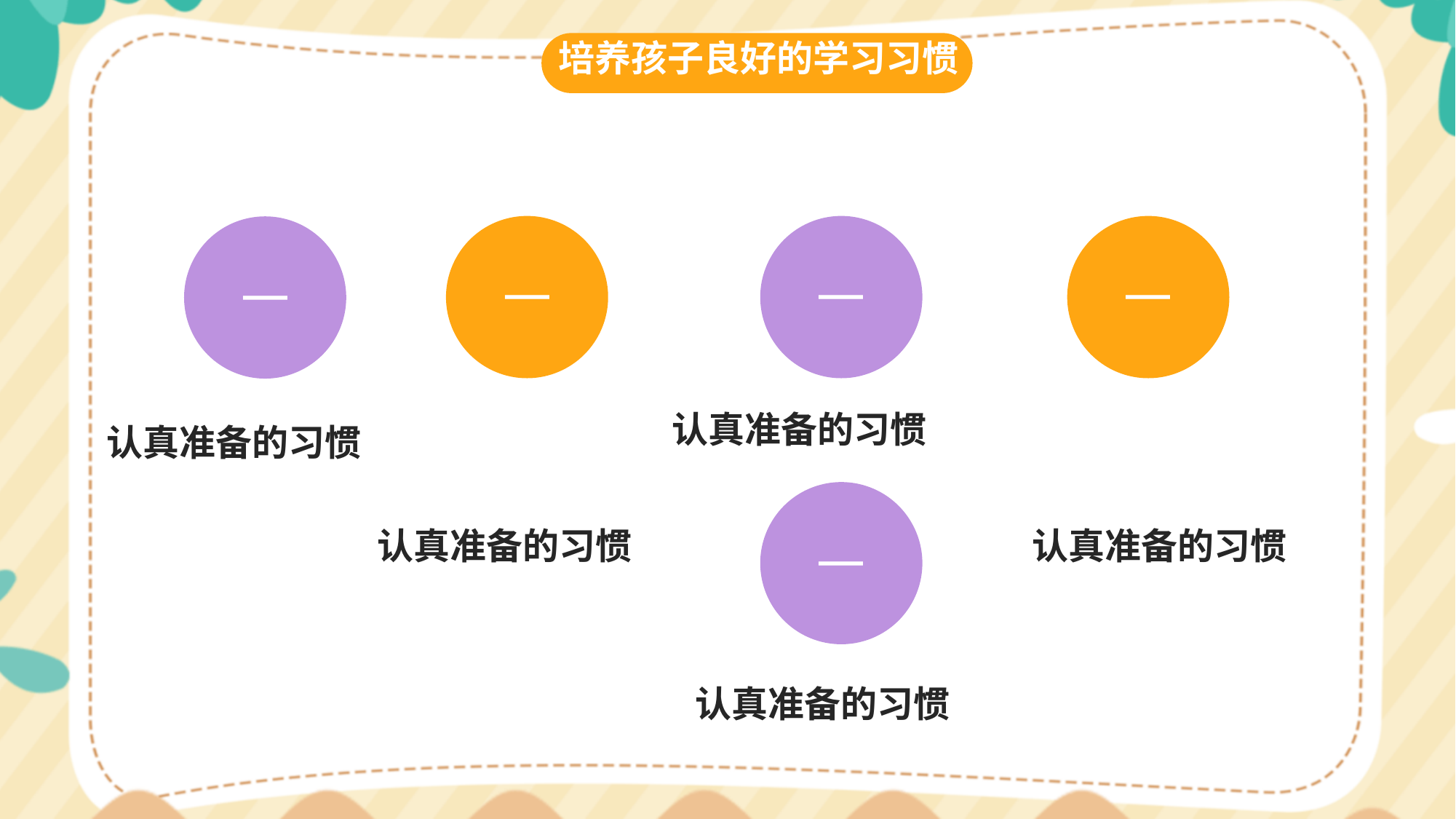

培养孩子良好的学习习惯
一
一
一
一
认真准备的习惯
认真准备的习惯
一
认真准备的习惯
认真准备的习惯
认真准备的习惯